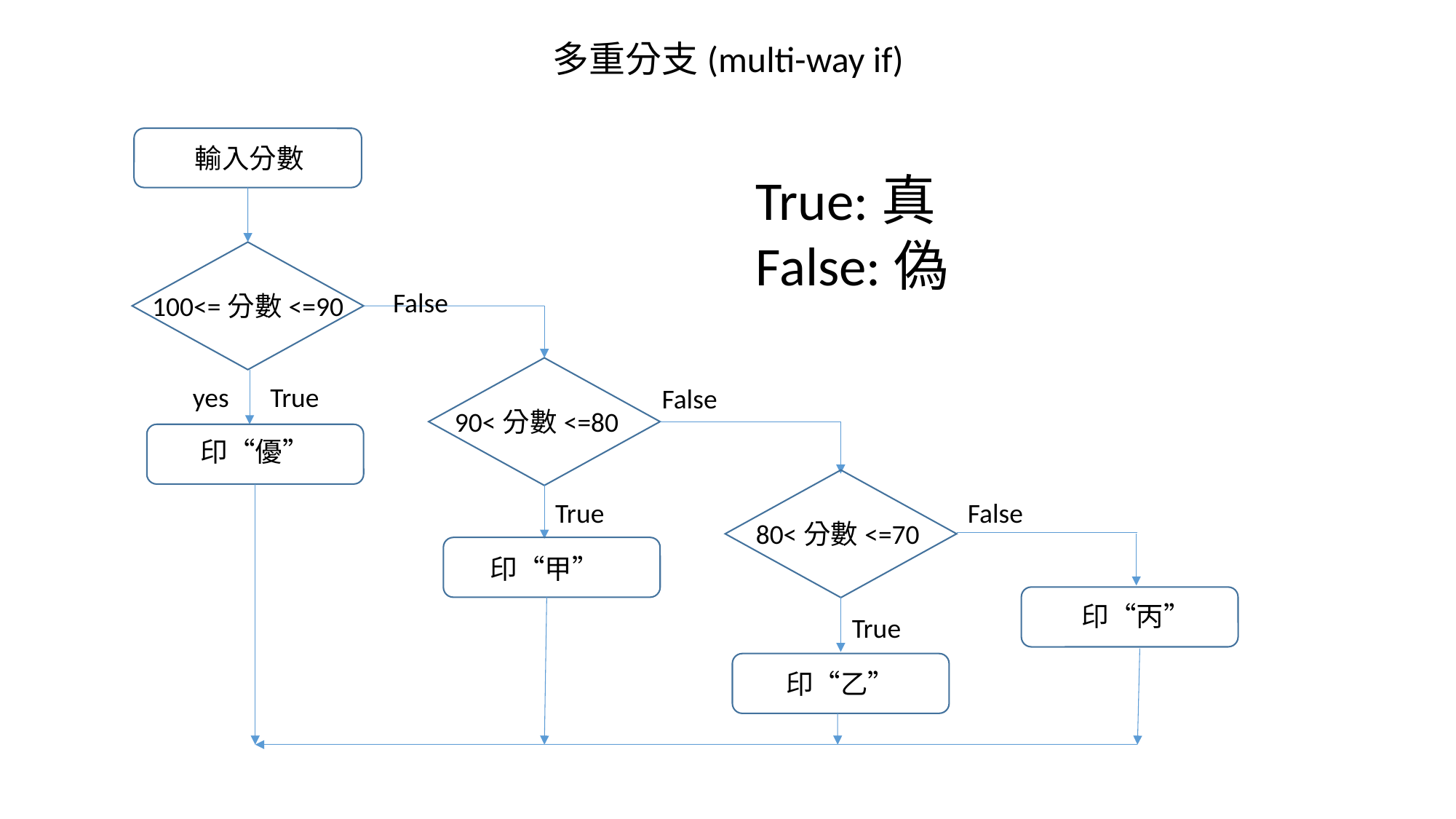

多重分支(multi-way if)

輸入分數
True:真
False:偽

False
100<=分數<=90

yes
True
False
90<分數<=80

印“優”

False
True
80<分數<=70

印“甲”

印“丙”
True

印“乙”